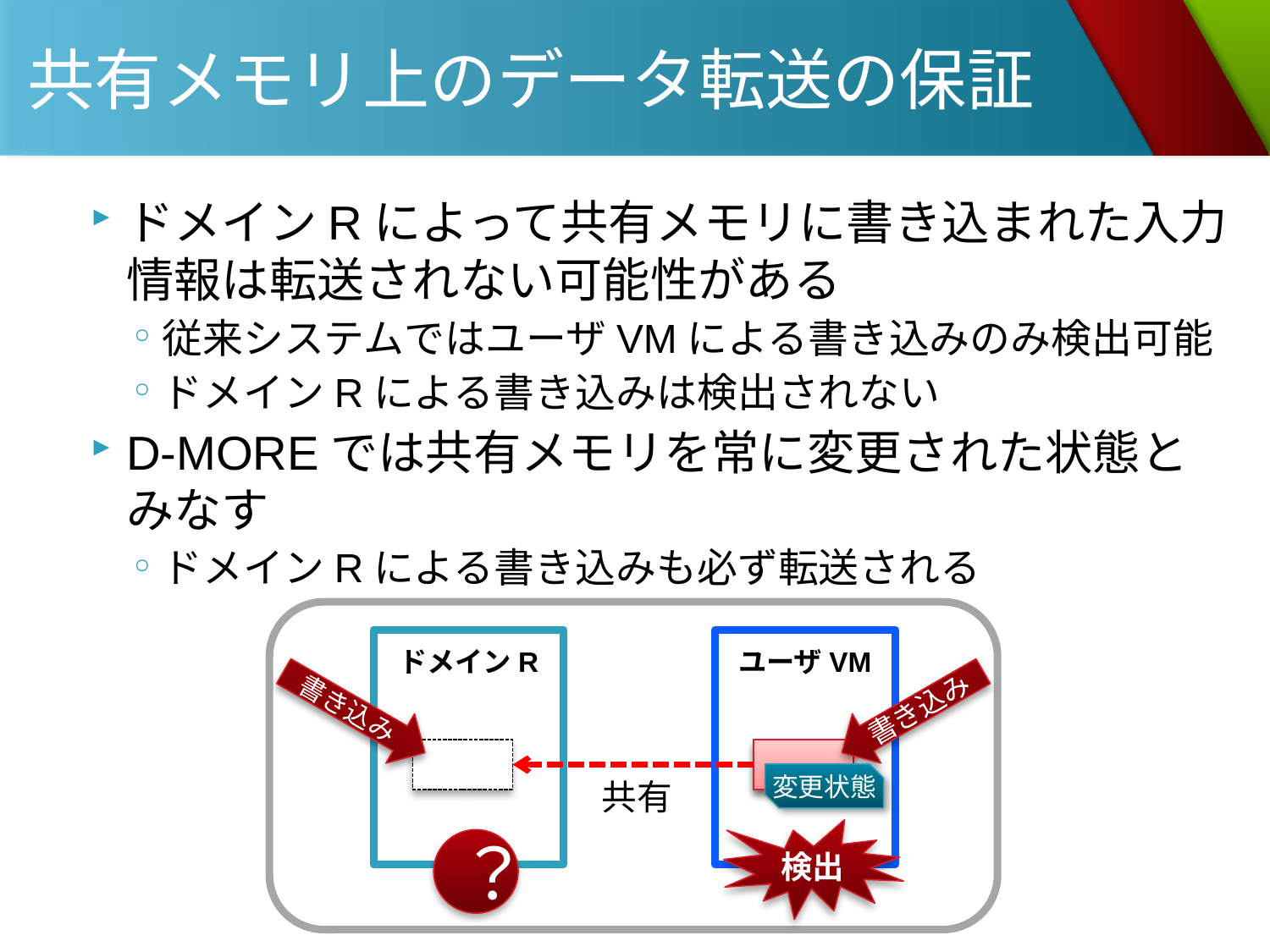

# 共有メモリ上のデータ転送の保証
ドメインRによって共有メモリに書き込まれた入力情報は転送されない可能性がある
従来システムではユーザVMによる書き込みのみ検出可能
ドメインRによる書き込みは検出されない
D-MOREでは共有メモリを常に変更された状態とみなす
ドメインRによる書き込みも必ず転送される

ドメインR
ユーザVM
書き込み
書き込み

変更状態
共有
検出
？